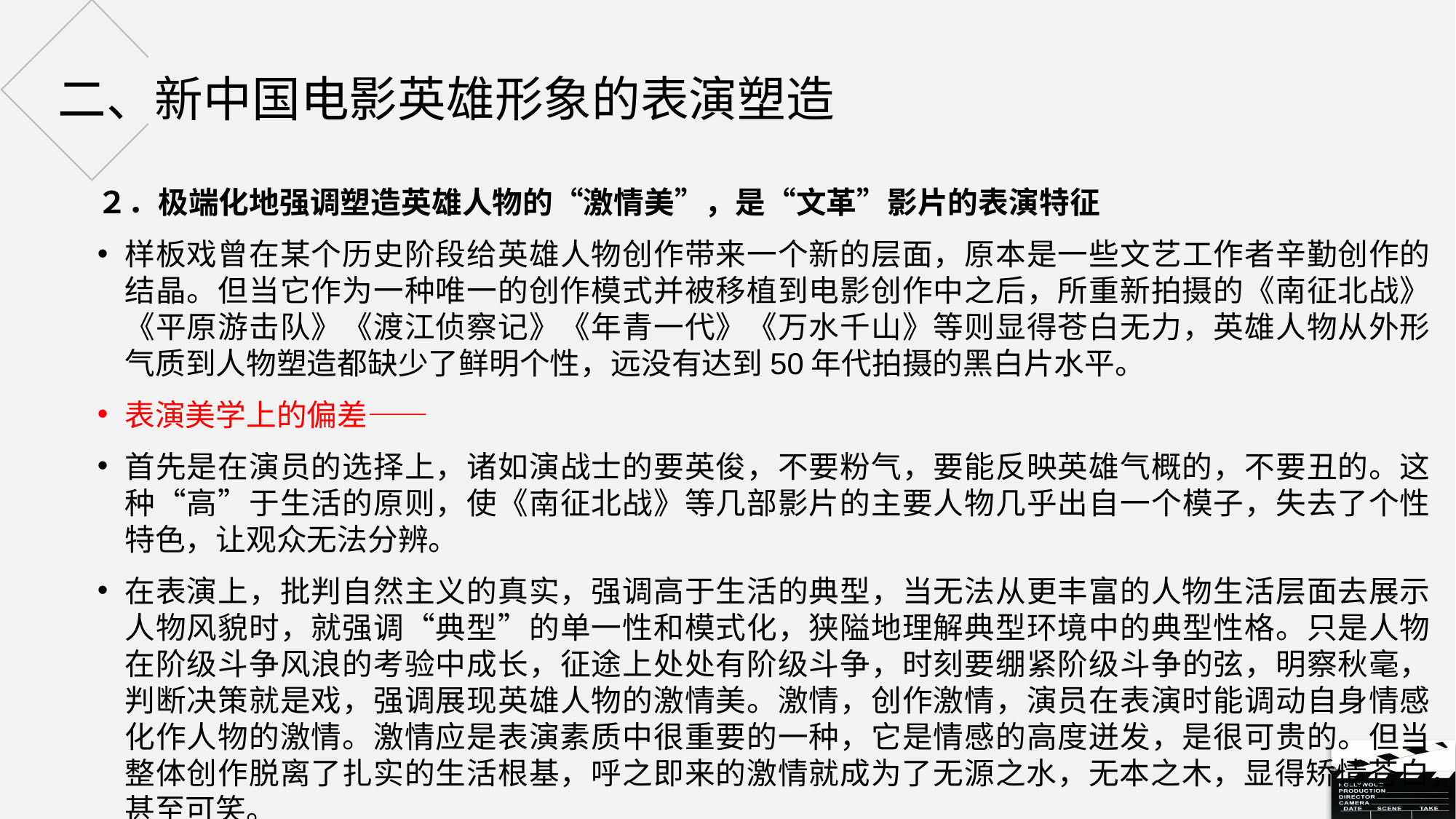

# 二、新中国电影英雄形象的表演塑造
２．极端化地强调塑造英雄人物的“激情美”，是“文革”影片的表演特征
样板戏曾在某个历史阶段给英雄人物创作带来一个新的层面，原本是一些文艺工作者辛勤创作的结晶。但当它作为一种唯一的创作模式并被移植到电影创作中之后，所重新拍摄的《南征北战》《平原游击队》《渡江侦察记》《年青一代》《万水千山》等则显得苍白无力，英雄人物从外形气质到人物塑造都缺少了鲜明个性，远没有达到50年代拍摄的黑白片水平。
表演美学上的偏差——
首先是在演员的选择上，诸如演战士的要英俊，不要粉气，要能反映英雄气概的，不要丑的。这种“高”于生活的原则，使《南征北战》等几部影片的主要人物几乎出自一个模子，失去了个性特色，让观众无法分辨。
在表演上，批判自然主义的真实，强调高于生活的典型，当无法从更丰富的人物生活层面去展示人物风貌时，就强调“典型”的单一性和模式化，狭隘地理解典型环境中的典型性格。只是人物在阶级斗争风浪的考验中成长，征途上处处有阶级斗争，时刻要绷紧阶级斗争的弦，明察秋毫，判断决策就是戏，强调展现英雄人物的激情美。激情，创作激情，演员在表演时能调动自身情感化作人物的激情。激情应是表演素质中很重要的一种，它是情感的高度迸发，是很可贵的。但当整体创作脱离了扎实的生活根基，呼之即来的激情就成为了无源之水，无本之木，显得矫情苍白，甚至可笑。